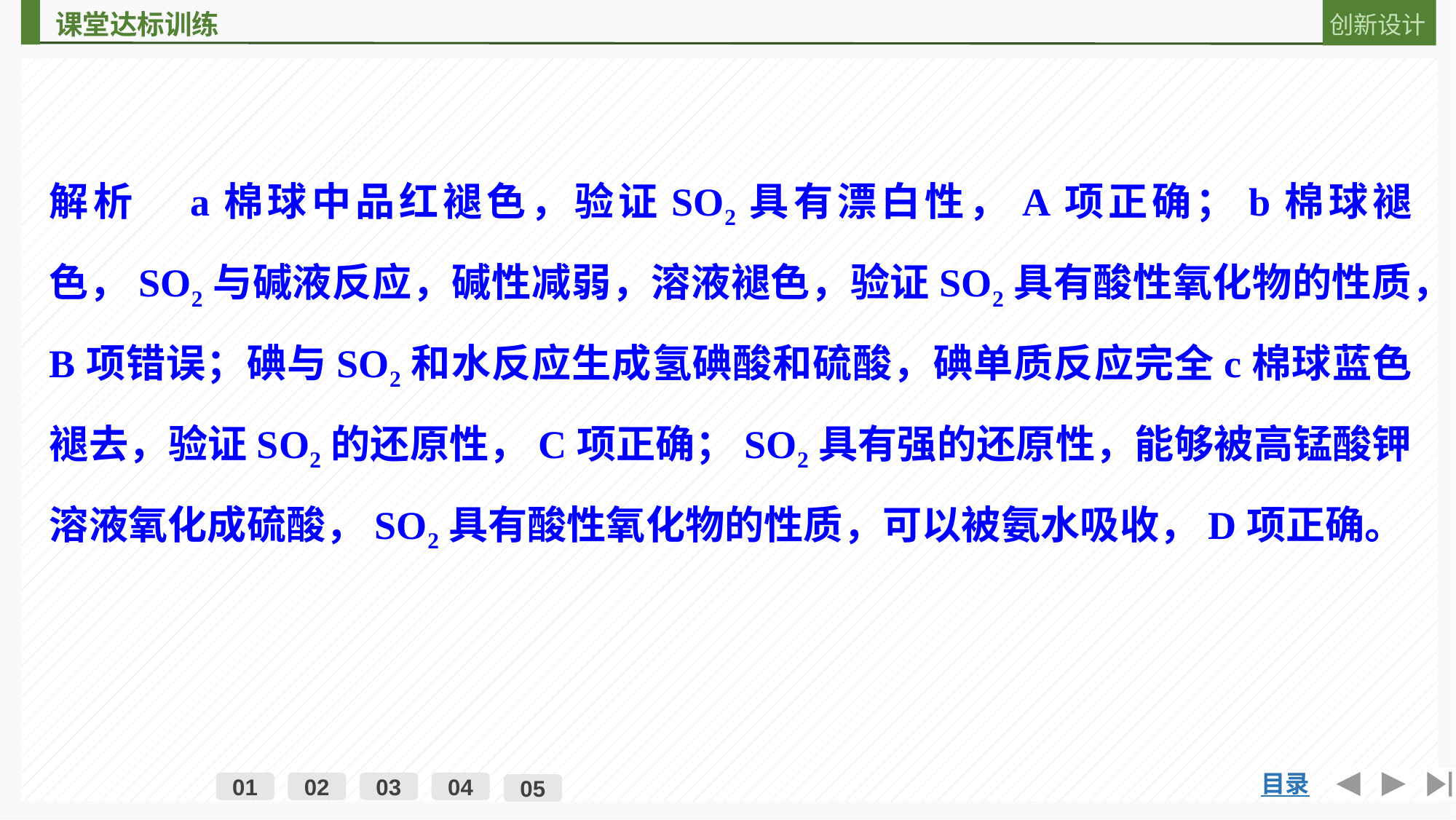

解析　a棉球中品红褪色，验证SO2具有漂白性，A项正确；b棉球褪色，SO2与碱液反应，碱性减弱，溶液褪色，验证SO2具有酸性氧化物的性质，B项错误；碘与SO2和水反应生成氢碘酸和硫酸，碘单质反应完全c棉球蓝色褪去，验证SO2的还原性，C项正确；SO2具有强的还原性，能够被高锰酸钾溶液氧化成硫酸，SO2具有酸性氧化物的性质，可以被氨水吸收，D项正确。